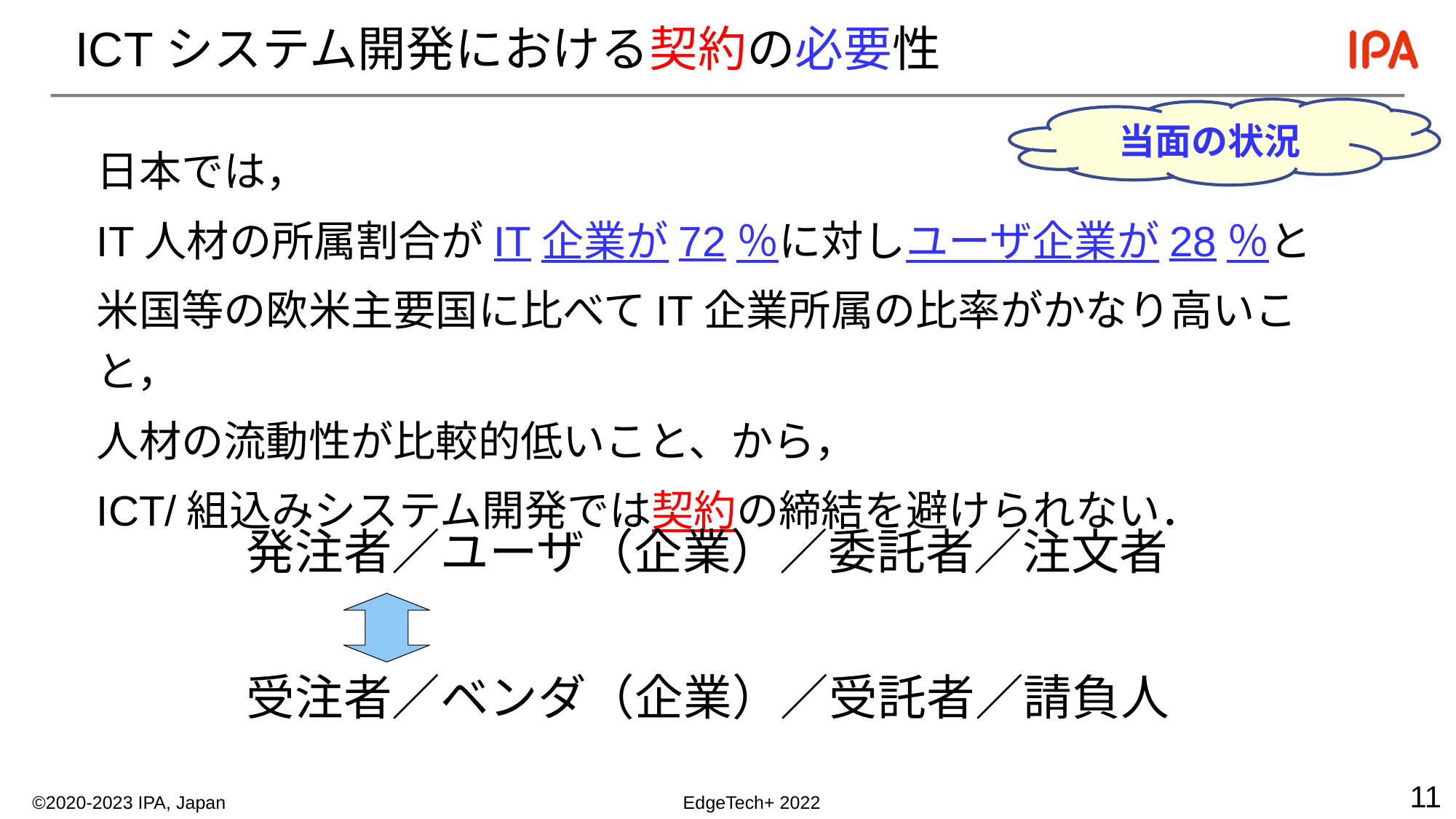

# ICTシステム開発における契約の必要性
当面の状況
日本では，
IT人材の所属割合がIT企業が72％に対しユーザ企業が28％と
米国等の欧米主要国に比べてIT企業所属の比率がかなり高いこと，
人材の流動性が比較的低いこと、から，
ICT/組込みシステム開発では契約の締結を避けられない．
発注者／ユーザ（企業）／委託者／注文者

受注者／ベンダ（企業）／受託者／請負人

©2020-2023 IPA, Japan
EdgeTech+ 2022